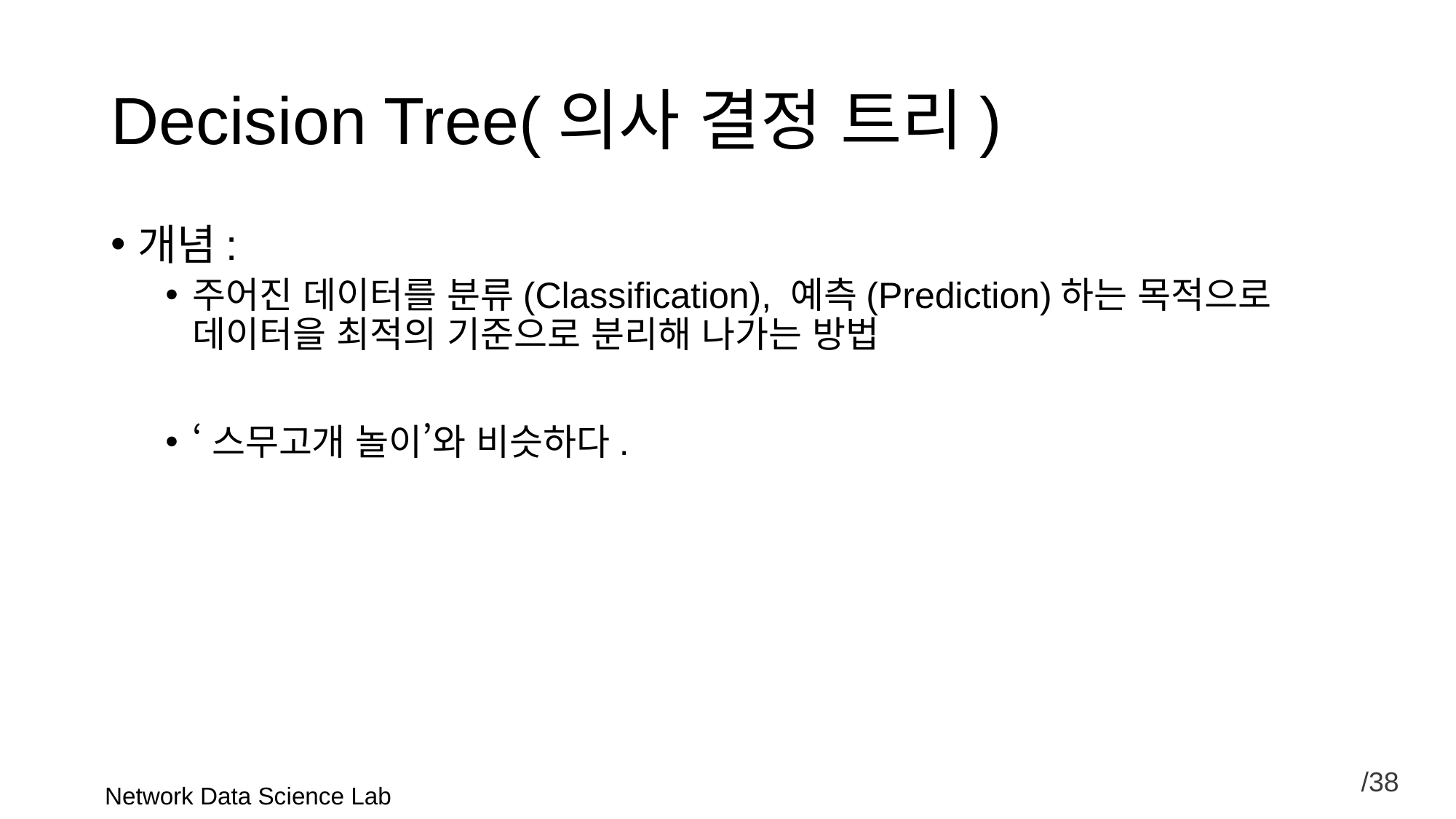

# Decision Tree(의사 결정 트리)
개념:
주어진 데이터를 분류(Classification), 예측(Prediction)하는 목적으로 데이터을 최적의 기준으로 분리해 나가는 방법

‘스무고개 놀이’와 비슷하다.